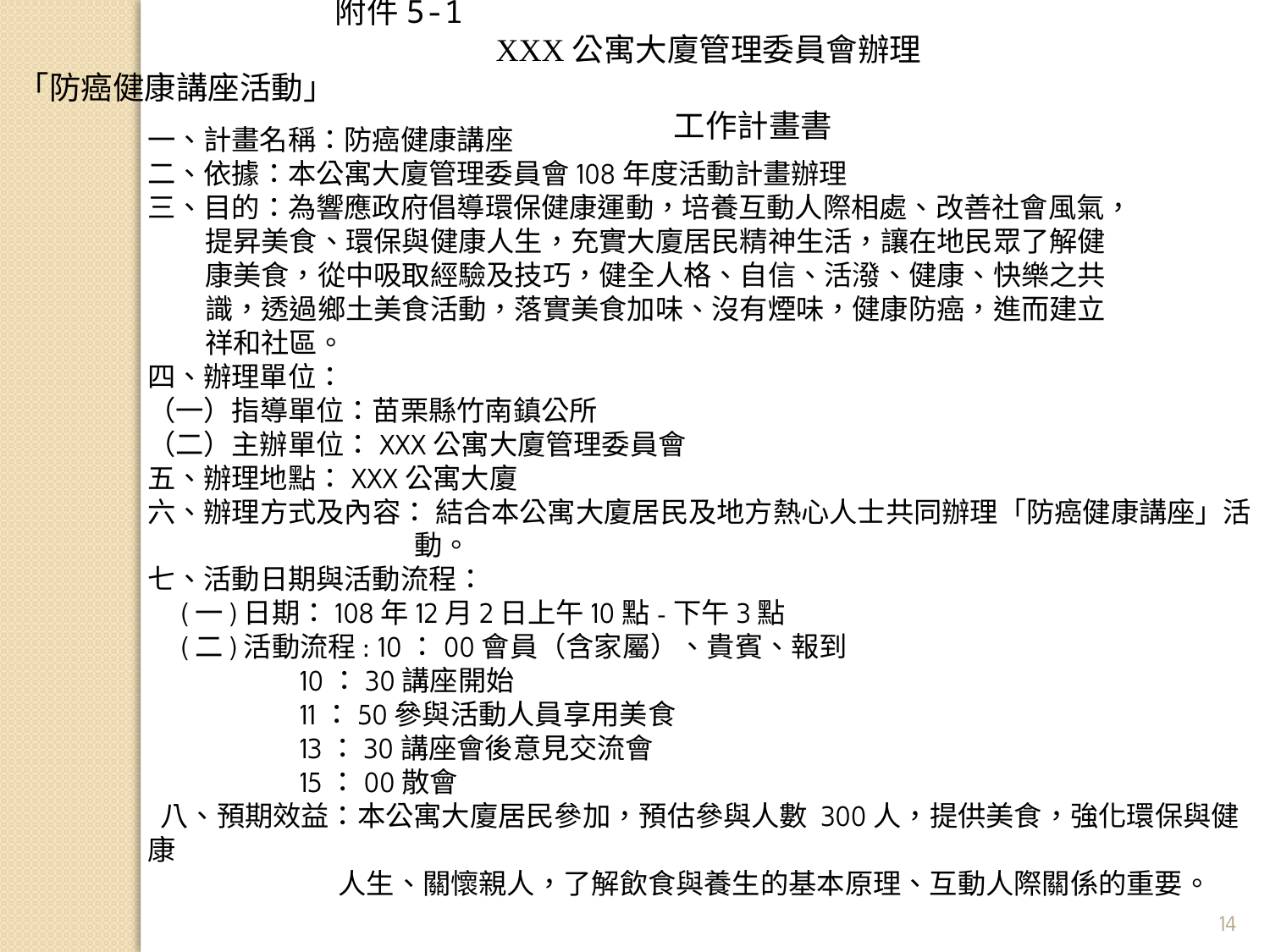

附件5-1
                    XXX公寓大廈管理委員會辦理「防癌健康講座活動」
                                              工作計畫書
一、計畫名稱：防癌健康講座
二、依據：本公寓大廈管理委員會108年度活動計畫辦理
三、目的：為響應政府倡導環保健康運動，培養互動人際相處、改善社會風氣，
        提昇美食、環保與健康人生，充實大廈居民精神生活，讓在地民眾了解健
        康美食，從中吸取經驗及技巧，健全人格、自信、活潑、健康、快樂之共
        識，透過鄉土美食活動，落實美食加味、沒有煙味，健康防癌，進而建立
        祥和社區。
四、辦理單位：
（一）指導單位：苗栗縣竹南鎮公所
（二）主辦單位：XXX公寓大廈管理委員會
五、辦理地點：XXX公寓大廈
六、辦理方式及內容： 結合本公寓大廈居民及地方熱心人士共同辦理「防癌健康講座」活
                                         動。
七、活動日期與活動流程：
    (一)日期：108年12月2日上午10點-下午3點
    (二)活動流程: 10：00會員（含家屬）、貴賓、報到
                  10：30講座開始
                  11：50參與活動人員享用美食
                  13：30講座會後意見交流會
                  15：00散會
 八、預期效益：本公寓大廈居民參加，預估參與人數 300人，提供美食，強化環保與健康
                             人生、關懷親人，了解飲食與養生的基本原理、互動人際關係的重要。

14